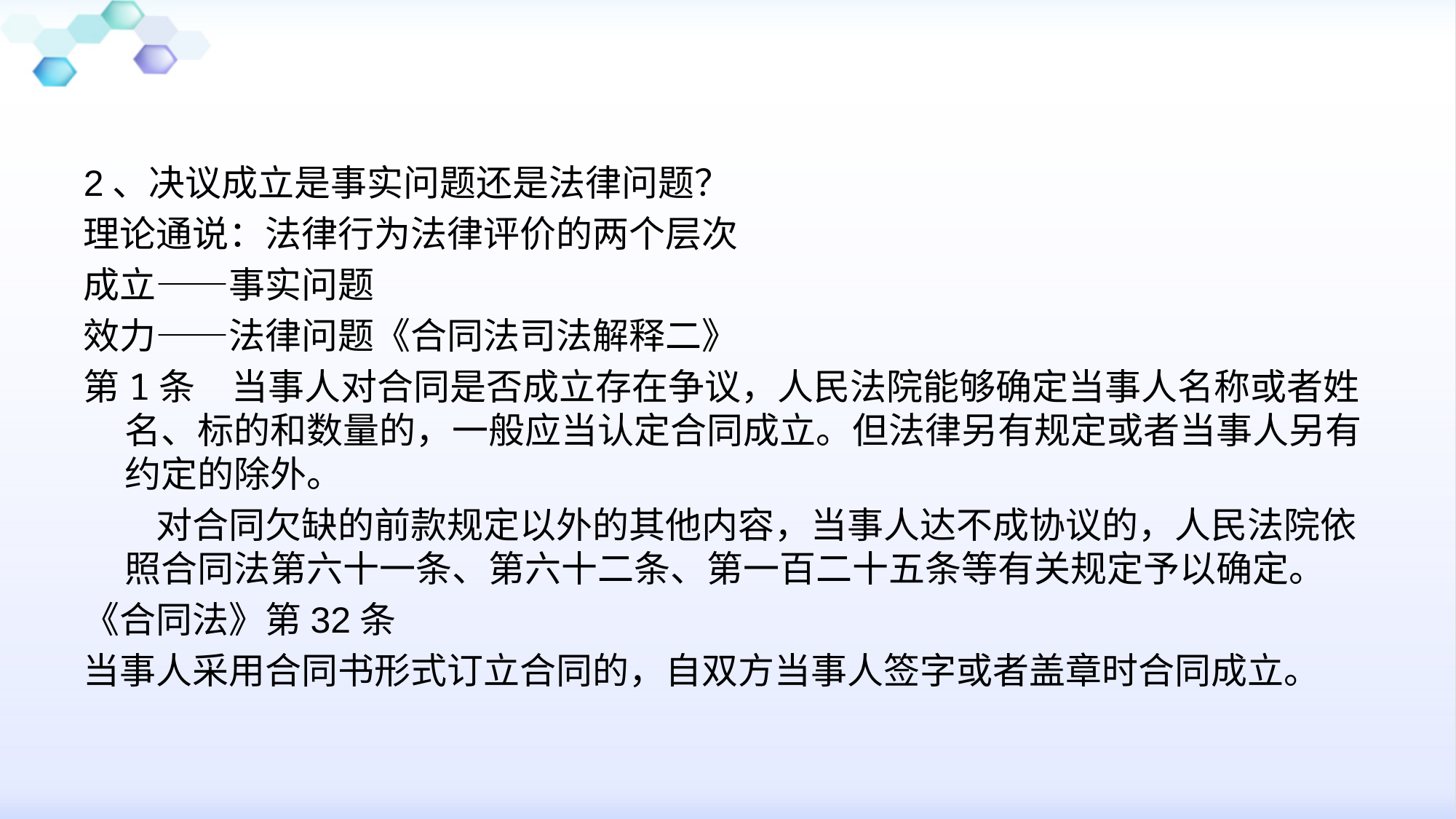

2、决议成立是事实问题还是法律问题？
理论通说：法律行为法律评价的两个层次
成立——事实问题
效力——法律问题《合同法司法解释二》
第1条　当事人对合同是否成立存在争议，人民法院能够确定当事人名称或者姓名、标的和数量的，一般应当认定合同成立。但法律另有规定或者当事人另有约定的除外。
　　对合同欠缺的前款规定以外的其他内容，当事人达不成协议的，人民法院依照合同法第六十一条、第六十二条、第一百二十五条等有关规定予以确定。
《合同法》第32条
当事人采用合同书形式订立合同的，自双方当事人签字或者盖章时合同成立。